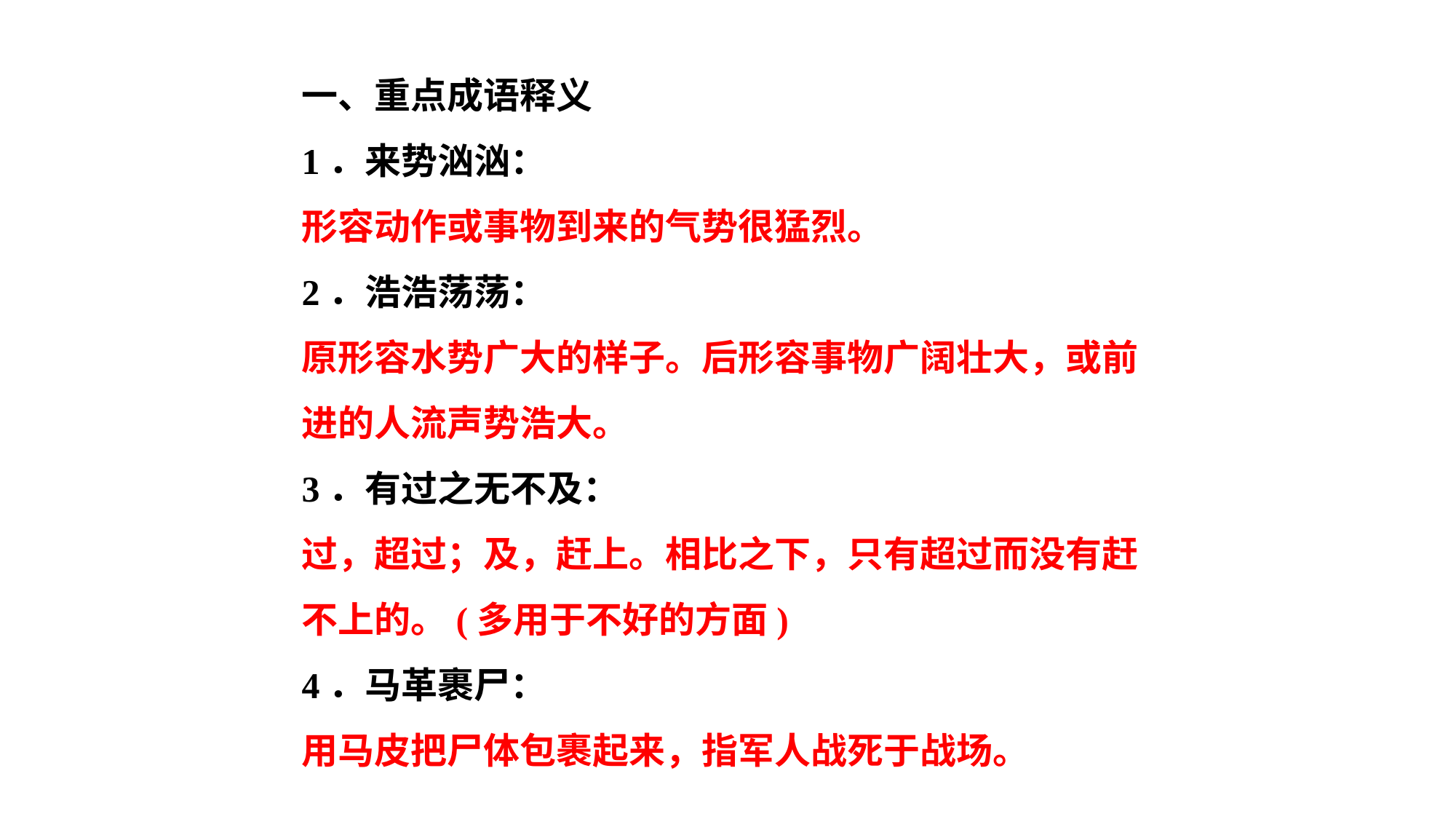

一、重点成语释义
1．来势汹汹：
形容动作或事物到来的气势很猛烈。
2．浩浩荡荡：
原形容水势广大的样子。后形容事物广阔壮大，或前进的人流声势浩大。
3．有过之无不及：
过，超过；及，赶上。相比之下，只有超过而没有赶不上的。(多用于不好的方面)
4．马革裹尸：
用马皮把尸体包裹起来，指军人战死于战场。